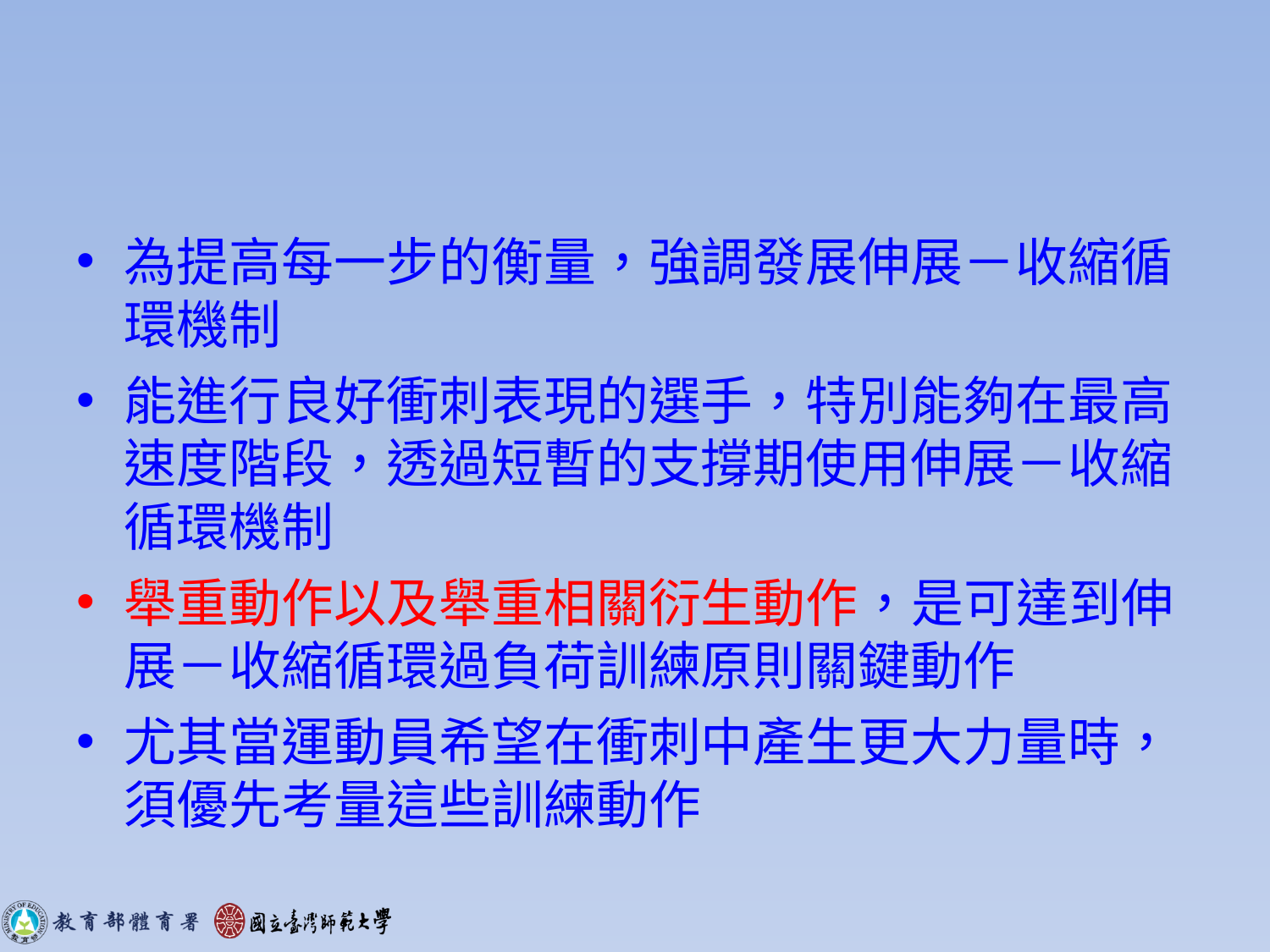

#
為提高每一步的衡量，強調發展伸展－收縮循環機制
能進行良好衝刺表現的選手，特別能夠在最高速度階段，透過短暫的支撐期使用伸展－收縮循環機制
舉重動作以及舉重相關衍生動作，是可達到伸展－收縮循環過負荷訓練原則關鍵動作
尤其當運動員希望在衝刺中產生更大力量時，須優先考量這些訓練動作